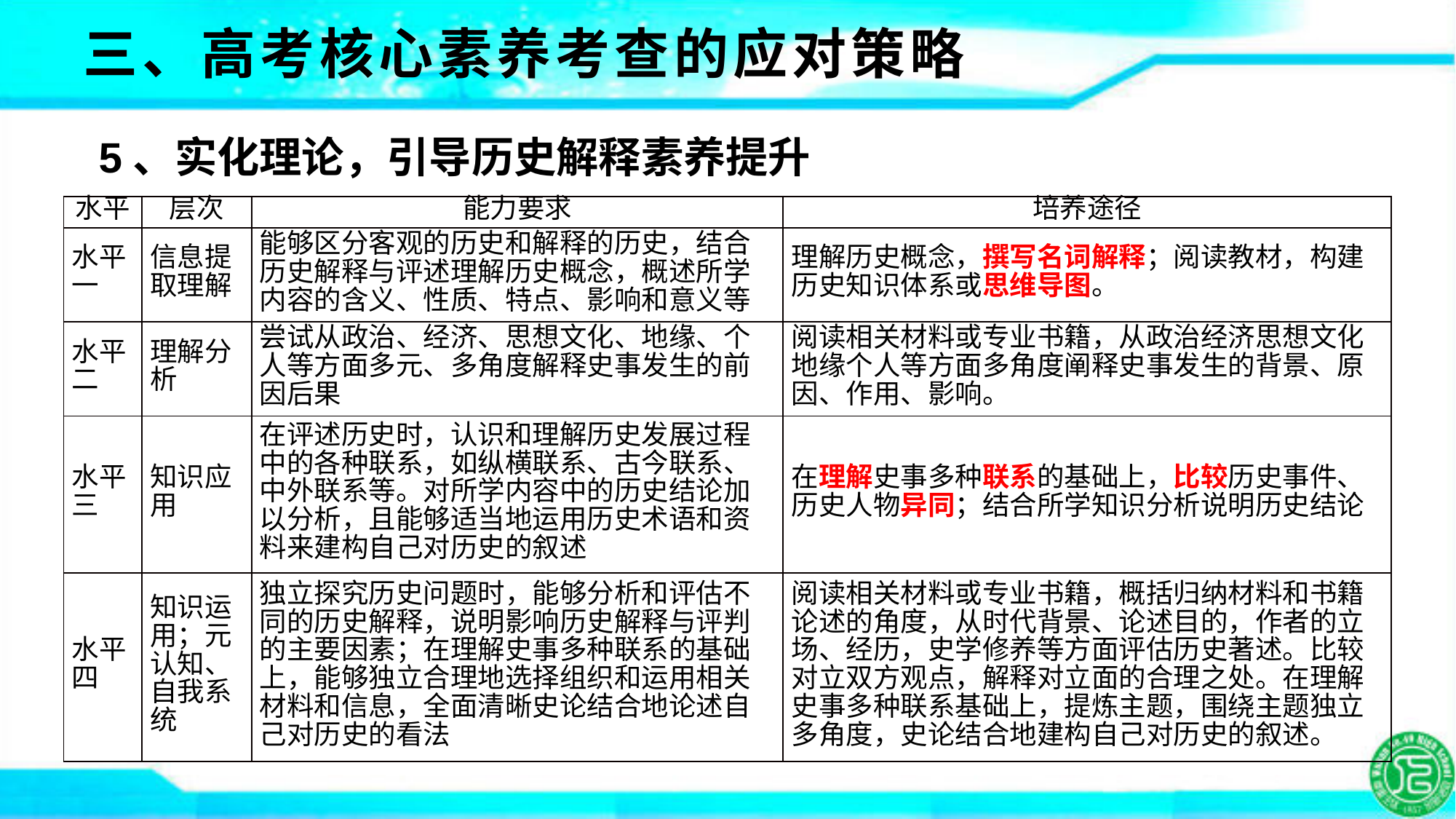

三、高考核心素养考查的应对策略
5、实化理论，引导历史解释素养提升
| 水平 | 层次 | 能力要求 | 培养途径 |
| --- | --- | --- | --- |
| 水平一 | 信息提取理解 | 能够区分客观的历史和解释的历史，结合历史解释与评述理解历史概念，概述所学内容的含义、性质、特点、影响和意义等 | 理解历史概念，撰写名词解释；阅读教材，构建历史知识体系或思维导图。 |
| 水平二 | 理解分析 | 尝试从政治、经济、思想文化、地缘、个人等方面多元、多角度解释史事发生的前因后果 | 阅读相关材料或专业书籍，从政治经济思想文化地缘个人等方面多角度阐释史事发生的背景、原因、作用、影响。 |
| 水平三 | 知识应用 | 在评述历史时，认识和理解历史发展过程中的各种联系，如纵横联系、古今联系、中外联系等。对所学内容中的历史结论加以分析，且能够适当地运用历史术语和资料来建构自己对历史的叙述 | 在理解史事多种联系的基础上，比较历史事件、历史人物异同；结合所学知识分析说明历史结论 |
| 水平四 | 知识运用；元认知、自我系统 | 独立探究历史问题时，能够分析和评估不同的历史解释，说明影响历史解释与评判的主要因素；在理解史事多种联系的基础上，能够独立合理地选择组织和运用相关材料和信息，全面清晰史论结合地论述自己对历史的看法 | 阅读相关材料或专业书籍，概括归纳材料和书籍论述的角度，从时代背景、论述目的，作者的立场、经历，史学修养等方面评估历史著述。比较对立双方观点，解释对立面的合理之处。在理解史事多种联系基础上，提炼主题，围绕主题独立多角度，史论结合地建构自己对历史的叙述。 |